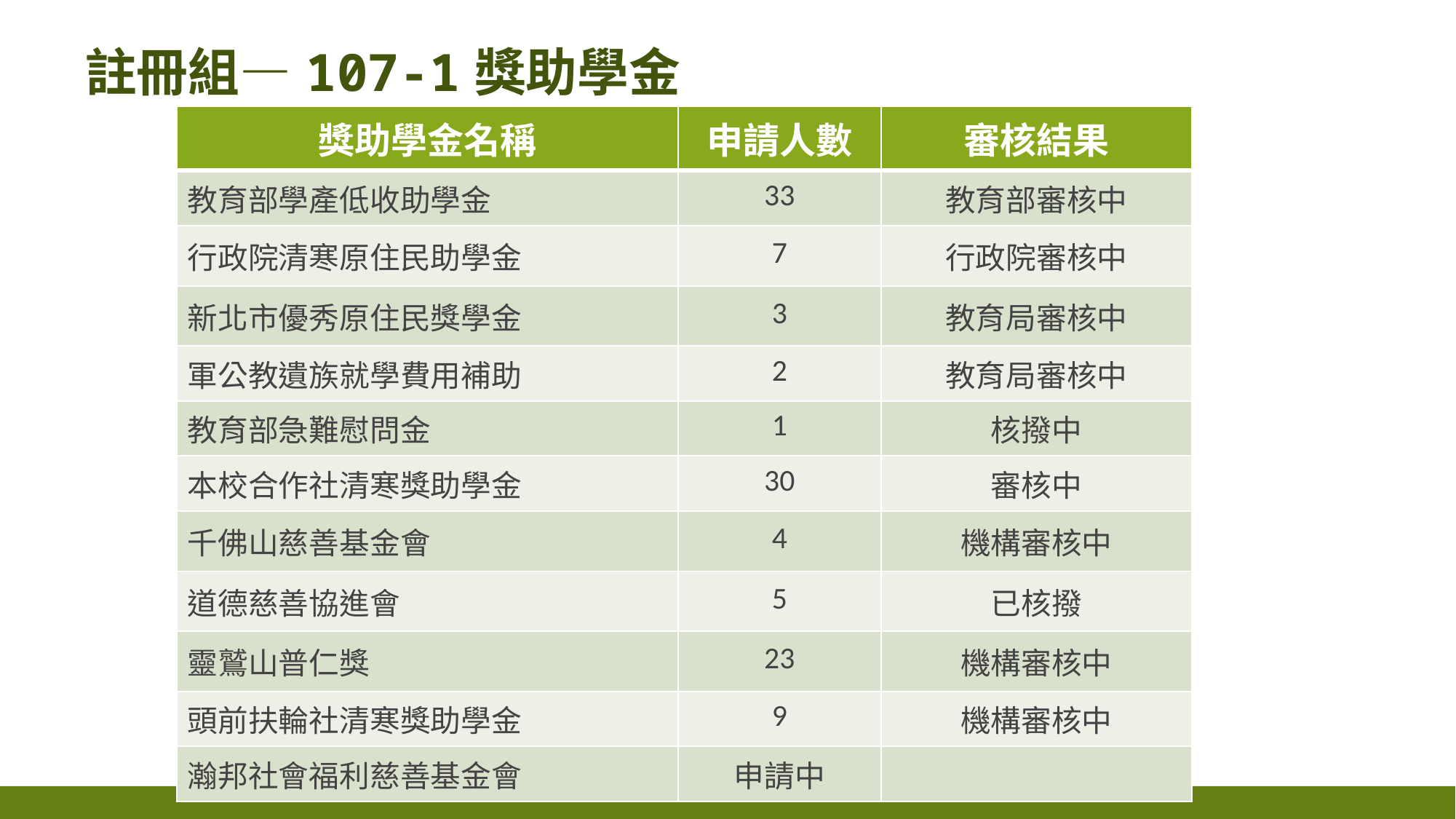

# 註冊組—107-1獎助學金
| 獎助學金名稱 | 申請人數 | 審核結果 |
| --- | --- | --- |
| 教育部學產低收助學金 | 33 | 教育部審核中 |
| 行政院清寒原住民助學金 | 7 | 行政院審核中 |
| 新北市優秀原住民獎學金 | 3 | 教育局審核中 |
| 軍公教遺族就學費用補助 | 2 | 教育局審核中 |
| 教育部急難慰問金 | 1 | 核撥中 |
| 本校合作社清寒獎助學金 | 30 | 審核中 |
| 千佛山慈善基金會 | 4 | 機構審核中 |
| 道德慈善協進會 | 5 | 已核撥 |
| 靈鷲山普仁獎 | 23 | 機構審核中 |
| 頭前扶輪社清寒獎助學金 | 9 | 機構審核中 |
| 瀚邦社會福利慈善基金會 | 申請中 |  |